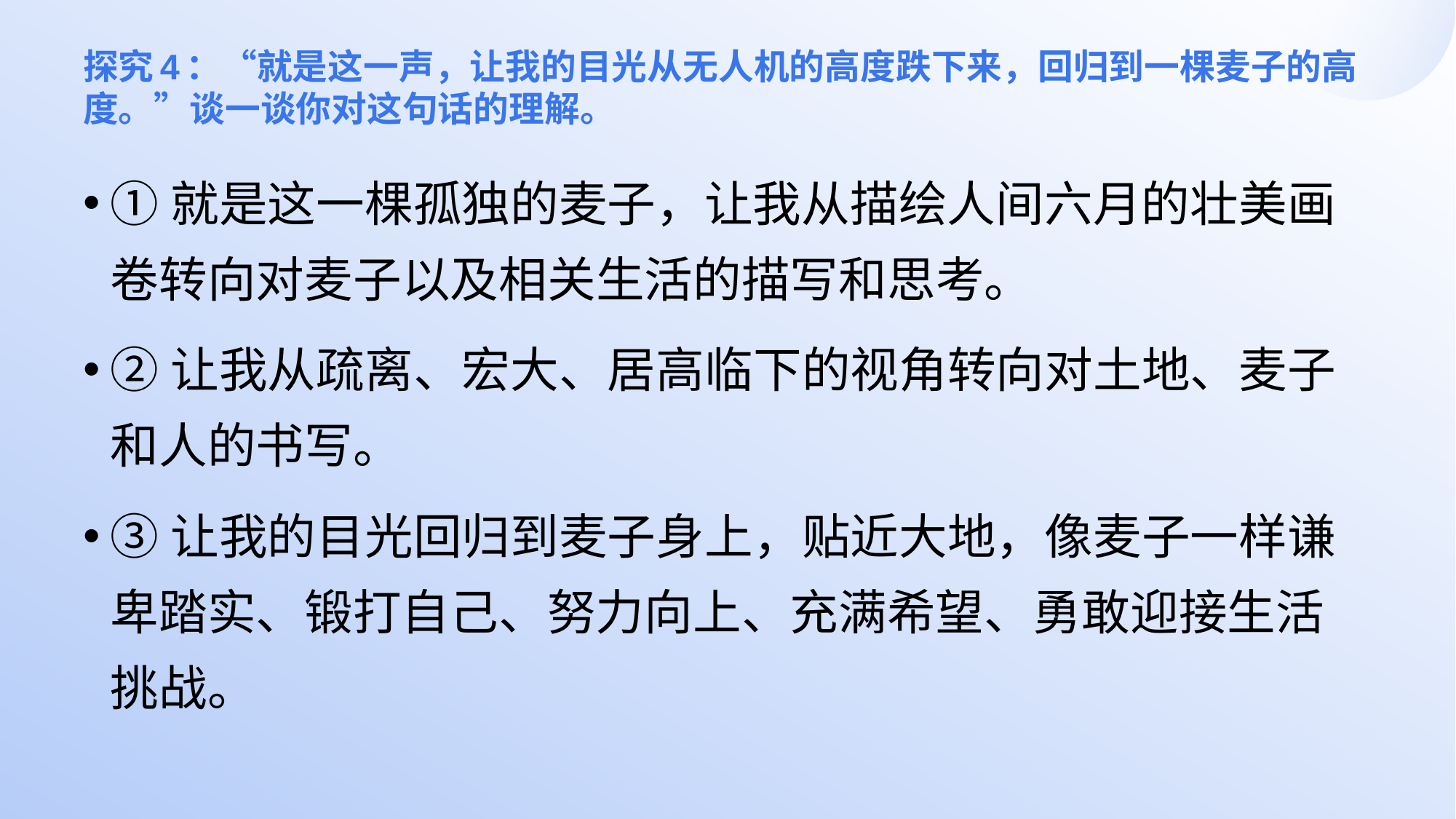

# 探究4：“就是这一声，让我的目光从无人机的高度跌下来，回归到一棵麦子的高度。”谈一谈你对这句话的理解。
①就是这一棵孤独的麦子，让我从描绘人间六月的壮美画卷转向对麦子以及相关生活的描写和思考。
②让我从疏离、宏大、居高临下的视角转向对土地、麦子和人的书写。
③让我的目光回归到麦子身上，贴近大地，像麦子一样谦卑踏实、锻打自己、努力向上、充满希望、勇敢迎接生活挑战。